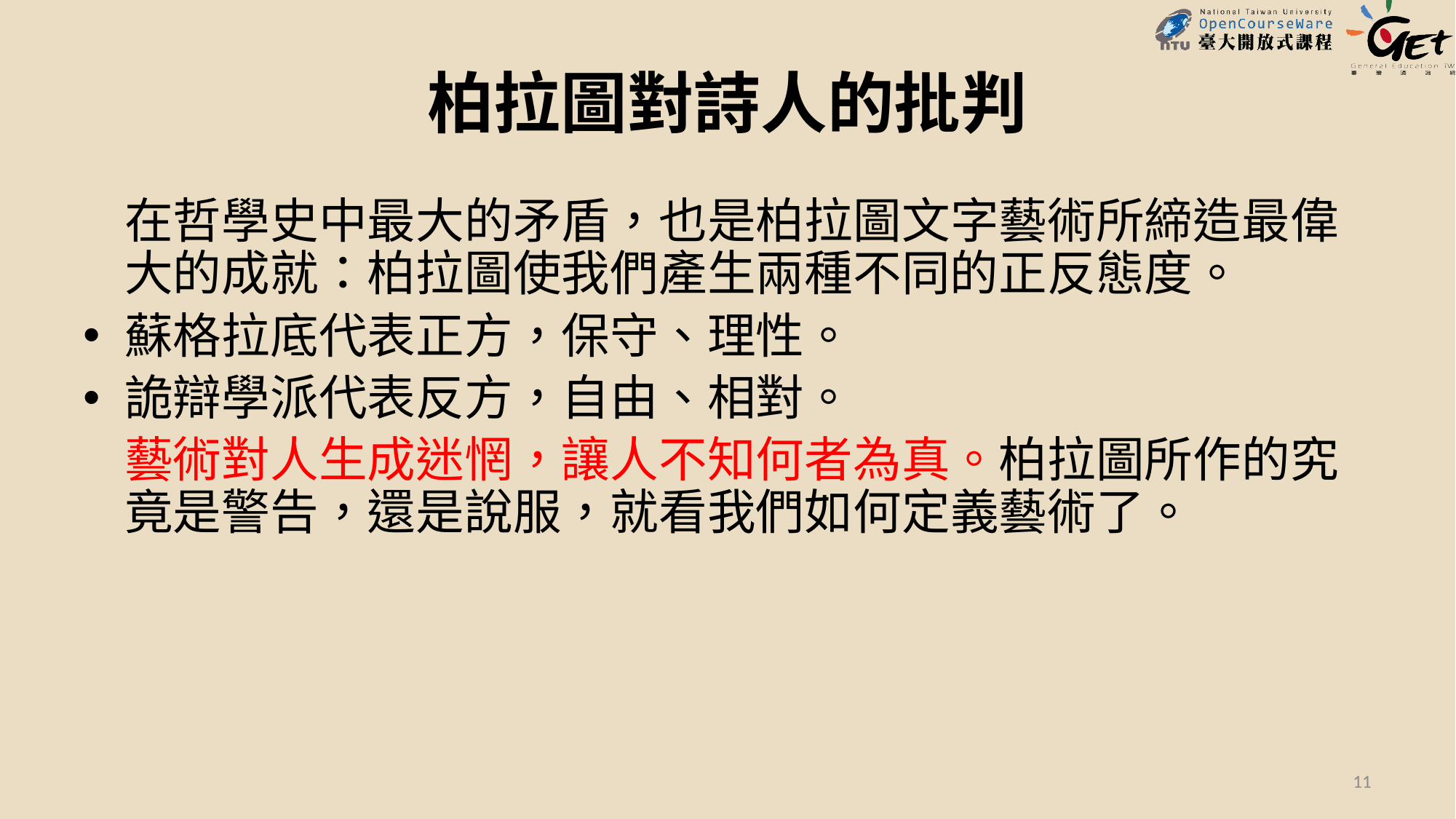

# 柏拉圖對詩人的批判
	在哲學史中最大的矛盾，也是柏拉圖文字藝術所締造最偉大的成就：柏拉圖使我們產生兩種不同的正反態度。
蘇格拉底代表正方，保守、理性。
詭辯學派代表反方，自由、相對。
	藝術對人生成迷惘，讓人不知何者為真。柏拉圖所作的究竟是警告，還是說服，就看我們如何定義藝術了。
11